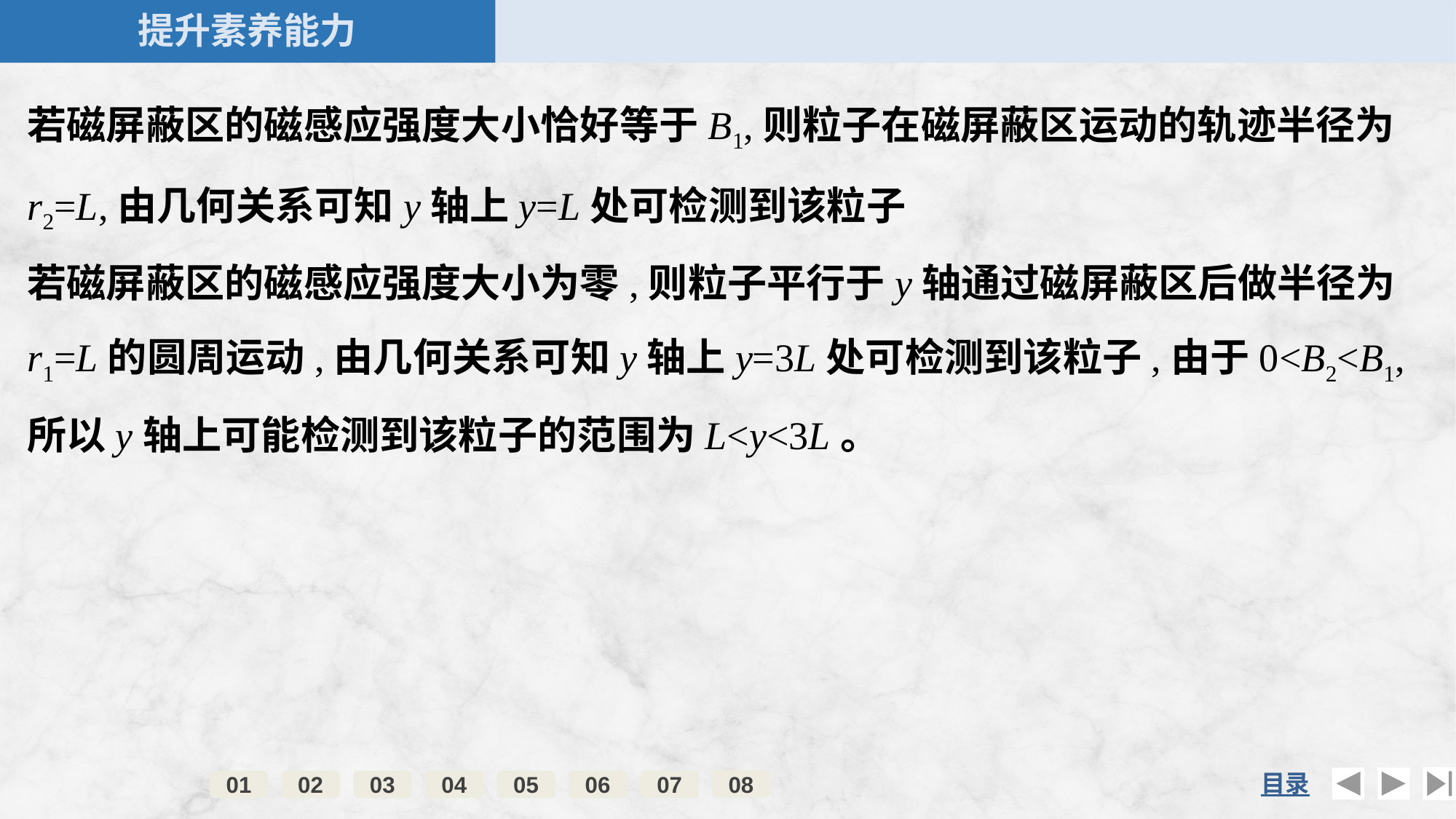

若磁屏蔽区的磁感应强度大小恰好等于B1,则粒子在磁屏蔽区运动的轨迹半径为r2=L,由几何关系可知y轴上y=L处可检测到该粒子
若磁屏蔽区的磁感应强度大小为零,则粒子平行于y轴通过磁屏蔽区后做半径为r1=L的圆周运动,由几何关系可知y轴上y=3L处可检测到该粒子,由于0<B2<B1,所以y轴上可能检测到该粒子的范围为L<y<3L。